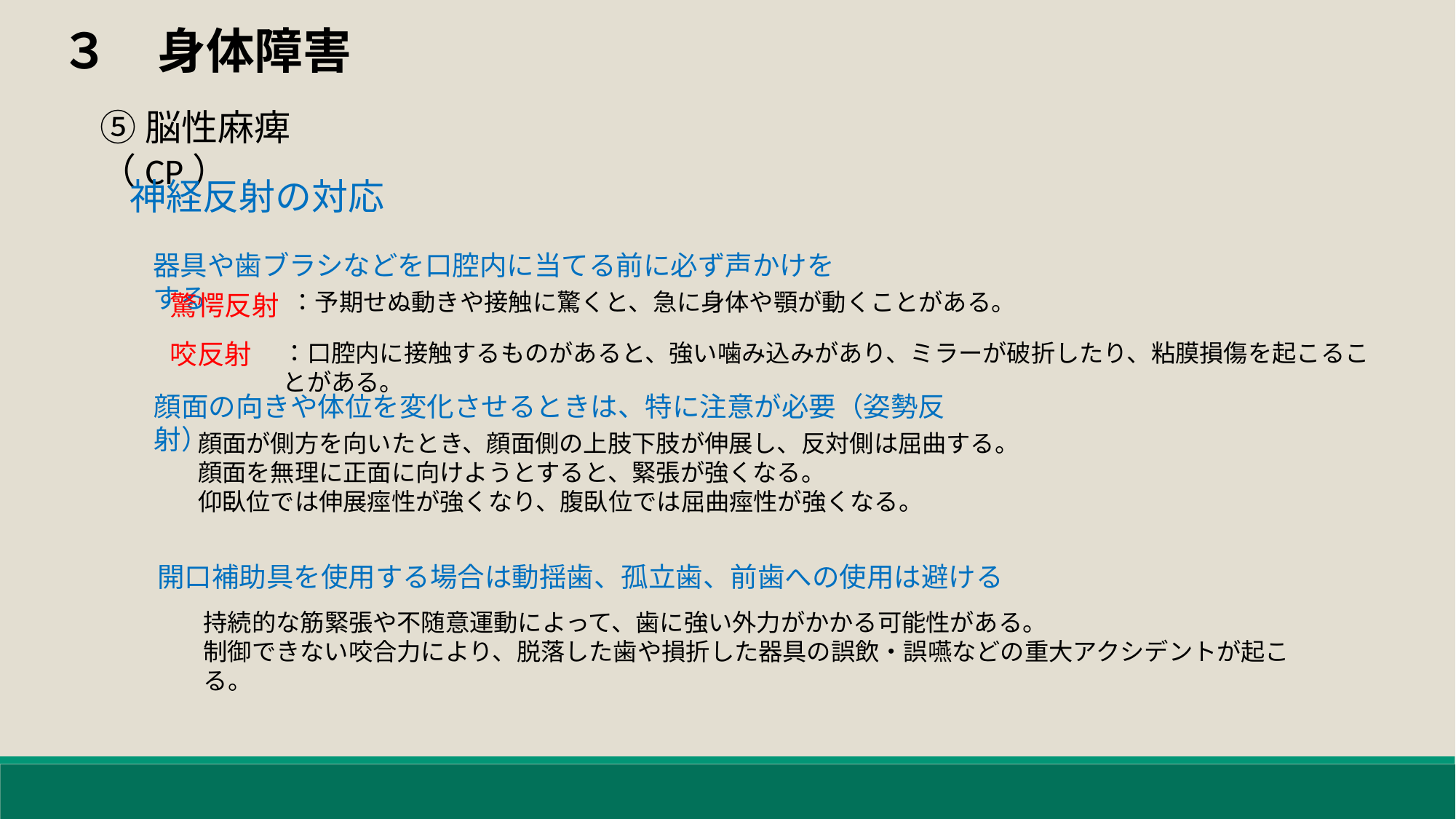

３　身体障害
⑤脳性麻痺（CP）
神経反射の対応
器具や歯ブラシなどを口腔内に当てる前に必ず声かけをする
：予期せぬ動きや接触に驚くと、急に身体や顎が動くことがある。
驚愕反射
咬反射
：口腔内に接触するものがあると、強い噛み込みがあり、ミラーが破折したり、粘膜損傷を起こることがある。
顔面の向きや体位を変化させるときは、特に注意が必要（姿勢反射）
顔面が側方を向いたとき、顔面側の上肢下肢が伸展し、反対側は屈曲する。
顔面を無理に正面に向けようとすると、緊張が強くなる。
仰臥位では伸展痙性が強くなり、腹臥位では屈曲痙性が強くなる。
開口補助具を使用する場合は動揺歯、孤立歯、前歯への使用は避ける
持続的な筋緊張や不随意運動によって、歯に強い外力がかかる可能性がある。
制御できない咬合力により、脱落した歯や損折した器具の誤飲・誤嚥などの重大アクシデントが起こる。